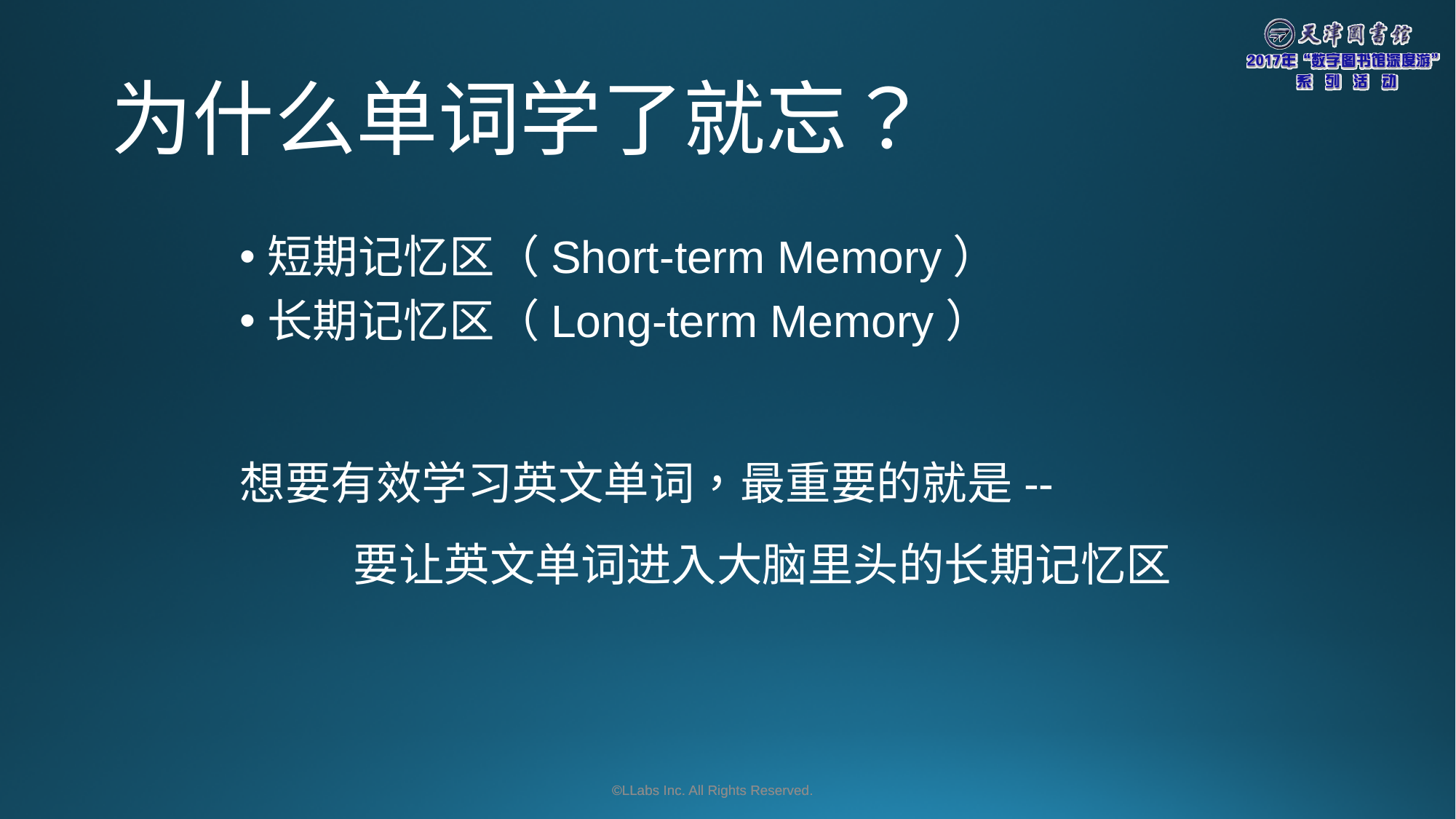

# 为什么单词学了就忘？
短期记忆区（Short-term Memory）
长期记忆区（Long-term Memory）

想要有效学习英文单词，最重要的就是--
      要让英文单词进入大脑里头的长期记忆区